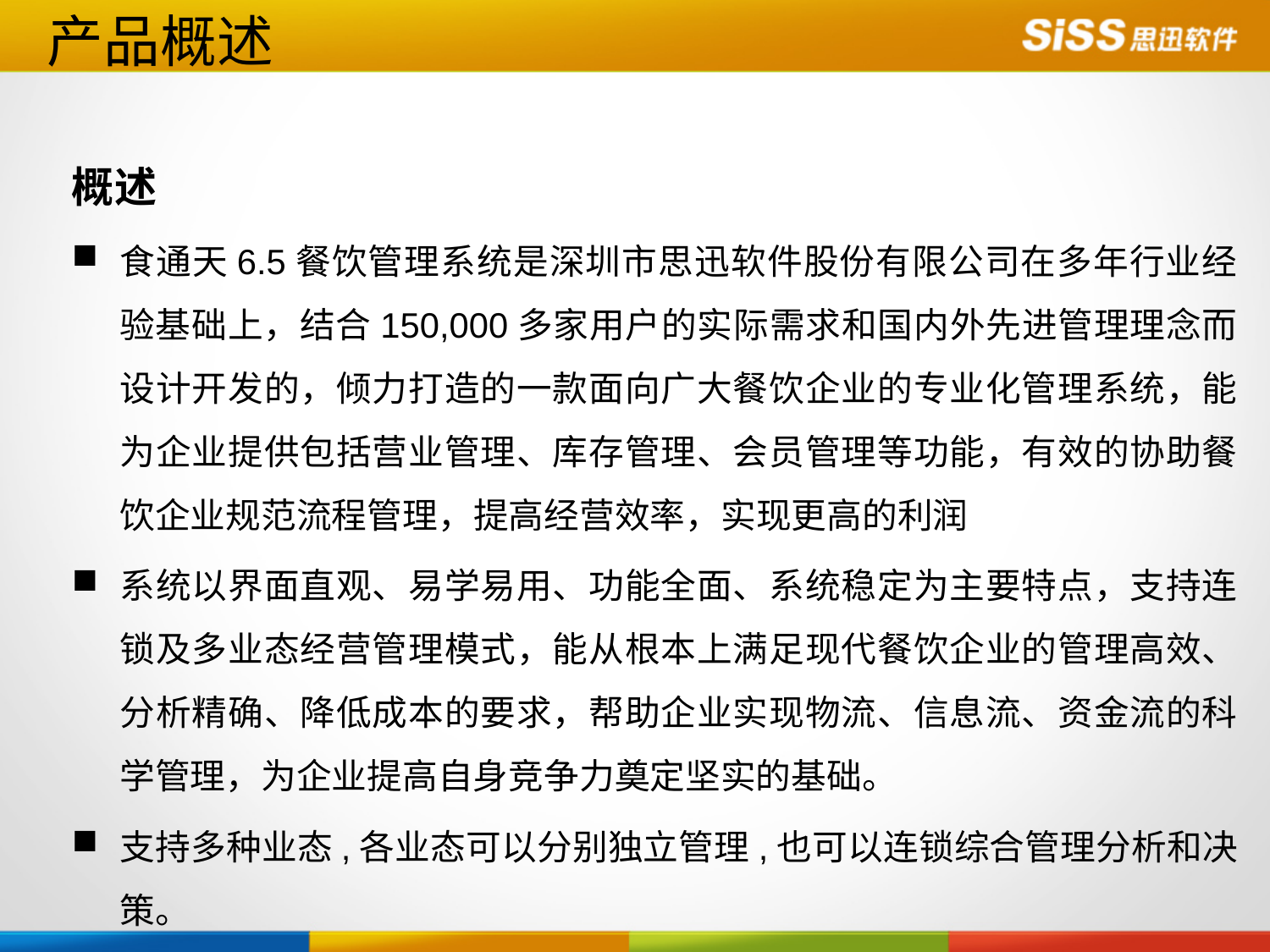

产品概述
概述
食通天6.5餐饮管理系统是深圳市思迅软件股份有限公司在多年行业经验基础上，结合150,000多家用户的实际需求和国内外先进管理理念而设计开发的，倾力打造的一款面向广大餐饮企业的专业化管理系统，能为企业提供包括营业管理、库存管理、会员管理等功能，有效的协助餐饮企业规范流程管理，提高经营效率，实现更高的利润
系统以界面直观、易学易用、功能全面、系统稳定为主要特点，支持连锁及多业态经营管理模式，能从根本上满足现代餐饮企业的管理高效、分析精确、降低成本的要求，帮助企业实现物流、信息流、资金流的科学管理，为企业提高自身竞争力奠定坚实的基础。
支持多种业态,各业态可以分别独立管理,也可以连锁综合管理分析和决策。